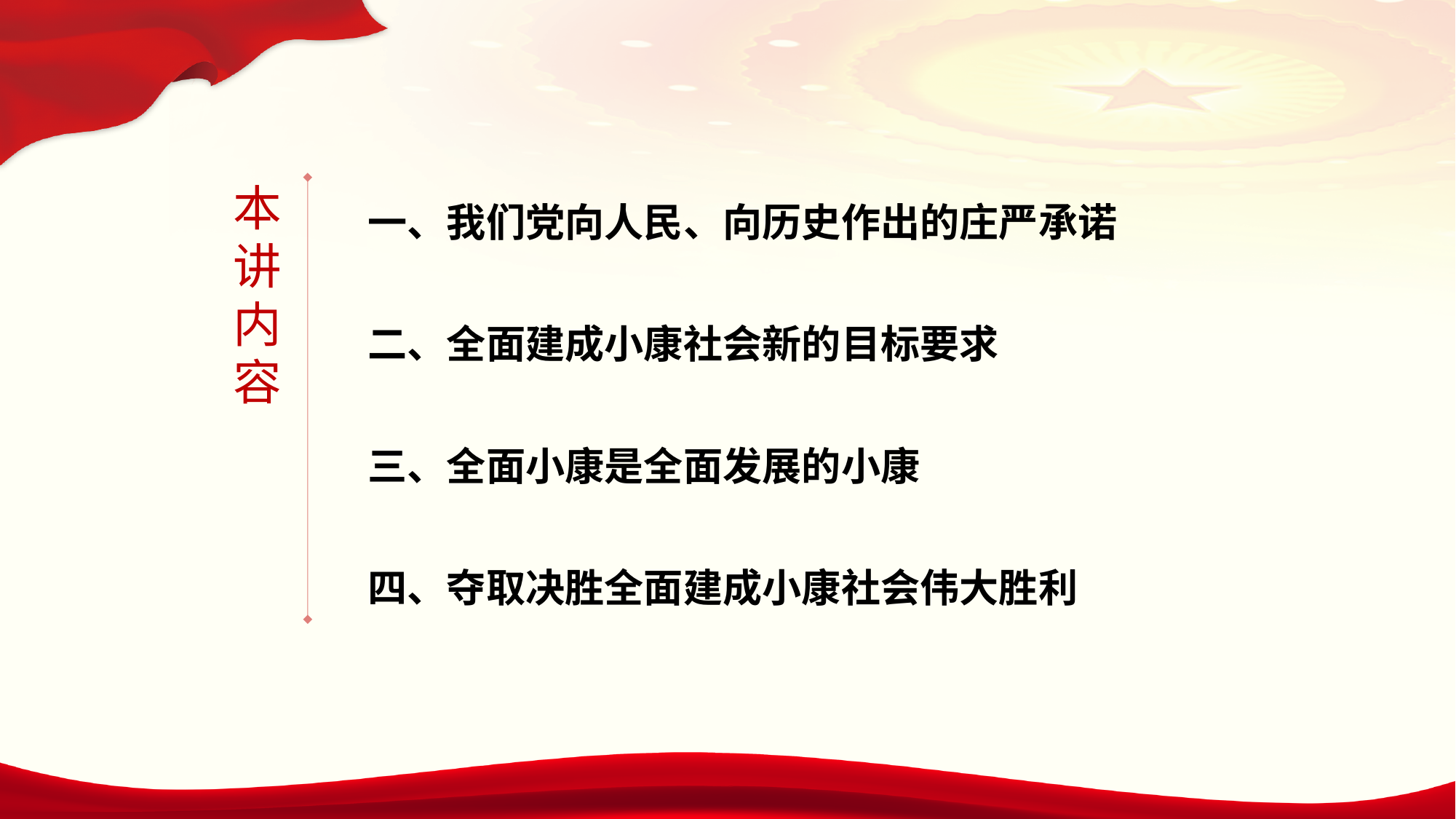

本讲内容
一、我们党向人民、向历史作出的庄严承诺
二、全面建成小康社会新的目标要求
三、全面小康是全面发展的小康
四、夺取决胜全面建成小康社会伟大胜利